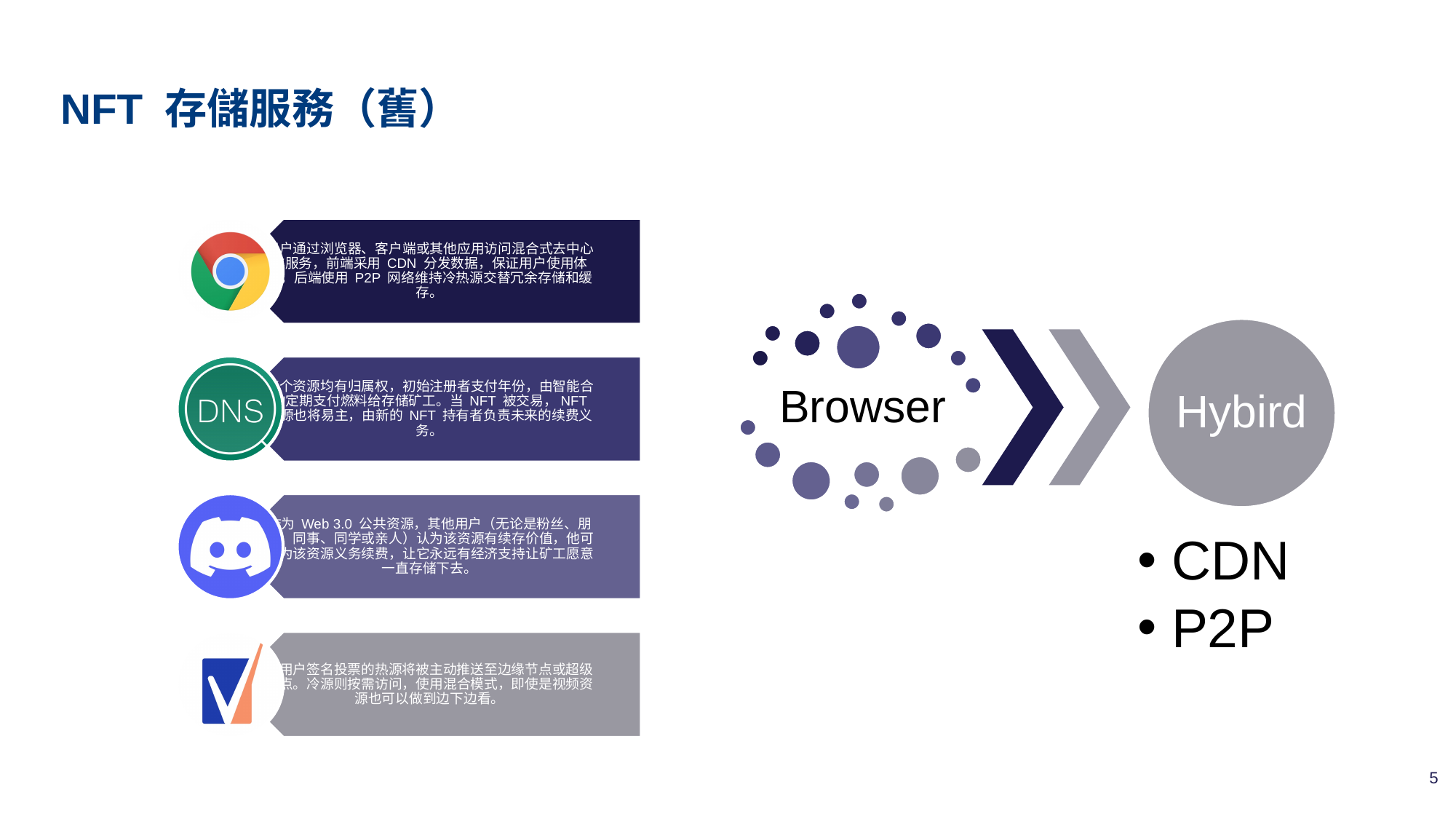

# NFT 存儲服務（舊）
用户通过浏览器、客户端或其他应用访问混合式去中心化服务，前端采用 CDN 分发数据，保证用户使用体验，后端使用 P2P 网络维持冷热源交替冗余存储和缓存。
每个资源均有归属权，初始注册者支付年份，由智能合约定期支付燃料给存储矿工。当 NFT 被交易，NFT 资源也将易主，由新的 NFT 持有者负责未来的续费义务。
作为 Web 3.0 公共资源，其他用户（无论是粉丝、朋友、同事、同学或亲人）认为该资源有续存价值，他可以为该资源义务续费，让它永远有经济支持让矿工愿意一直存储下去。
由用户签名投票的热源将被主动推送至边缘节点或超级节点。冷源则按需访问，使用混合模式，即使是视频资源也可以做到边下边看。
Browser
Hybird
CDN
P2P
5